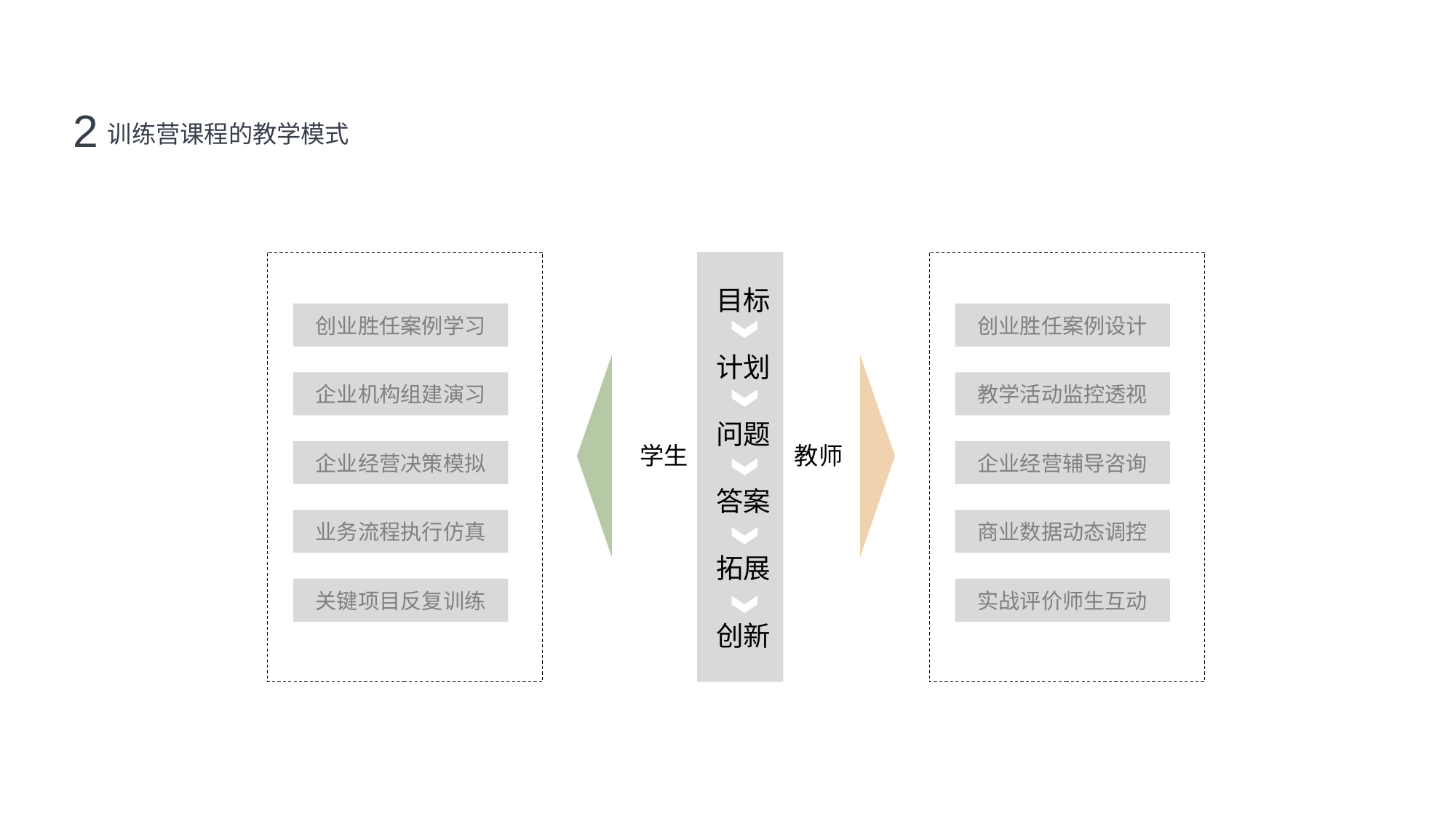

训练营课程的教学模式
2

目标
创业胜任案例学习
创业胜任案例设计

计划
企业机构组建演习
教学活动监控透视

问题
学生
教师

企业经营决策模拟
企业经营辅导咨询

答案
业务流程执行仿真
商业数据动态调控

拓展
关键项目反复训练
实战评价师生互动

创新
12